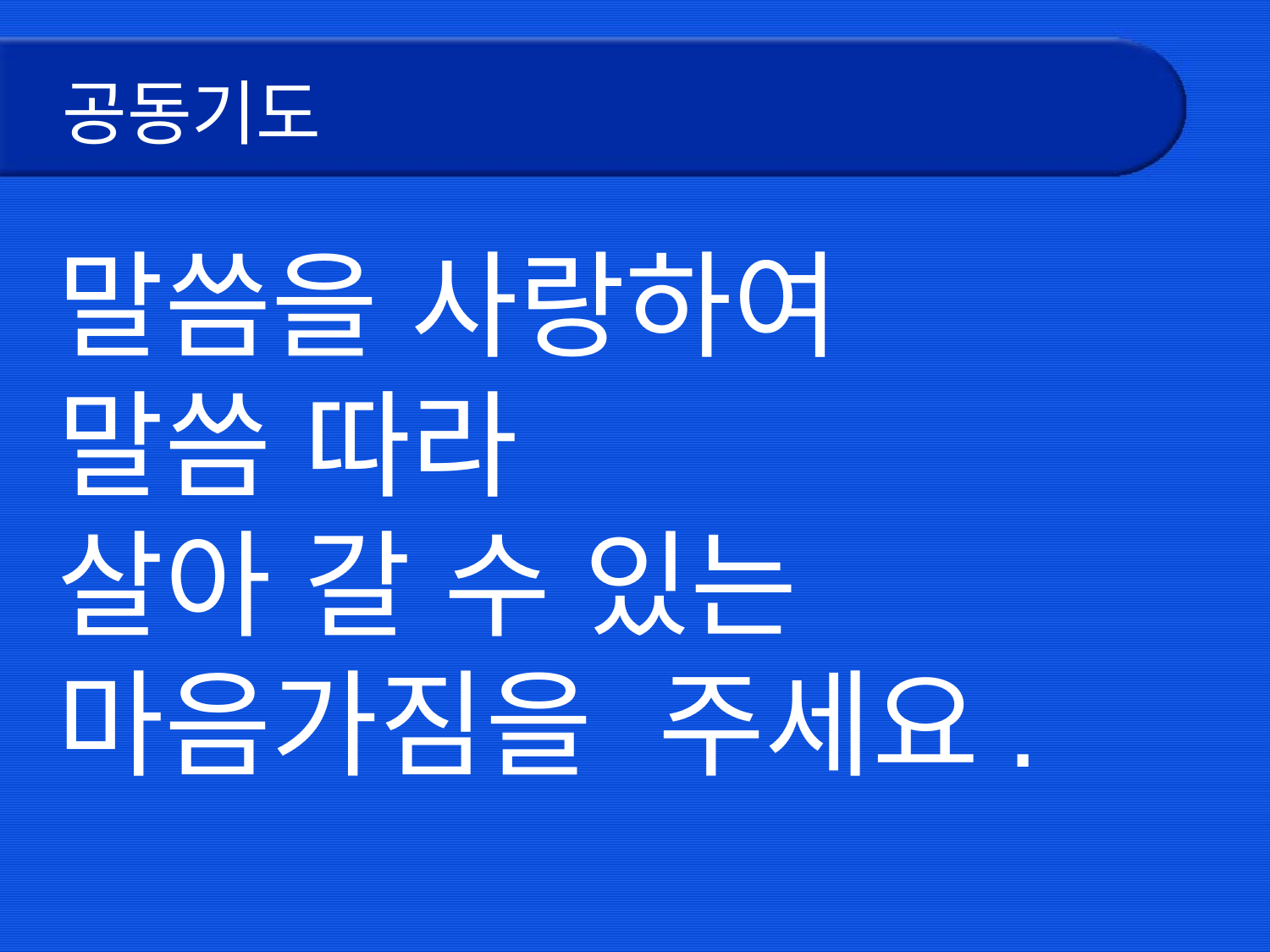

# 공동기도

말씀을 사랑하여
말씀 따라
살아 갈 수 있는
마음가짐을  주세요.